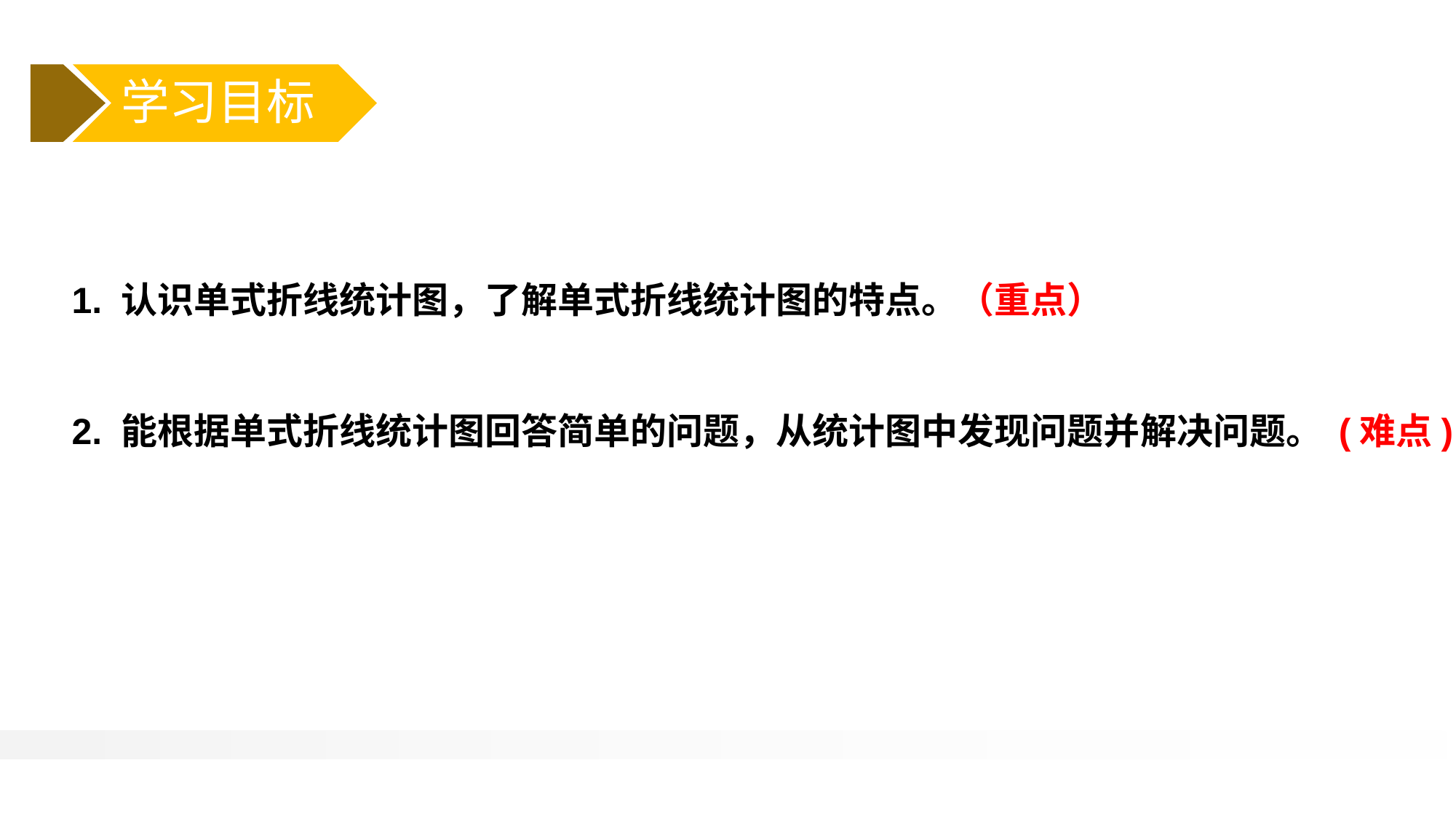

1. 认识单式折线统计图，了解单式折线统计图的特点。（重点）

2. 能根据单式折线统计图回答简单的问题，从统计图中发现问题并解决问题。 (难点)